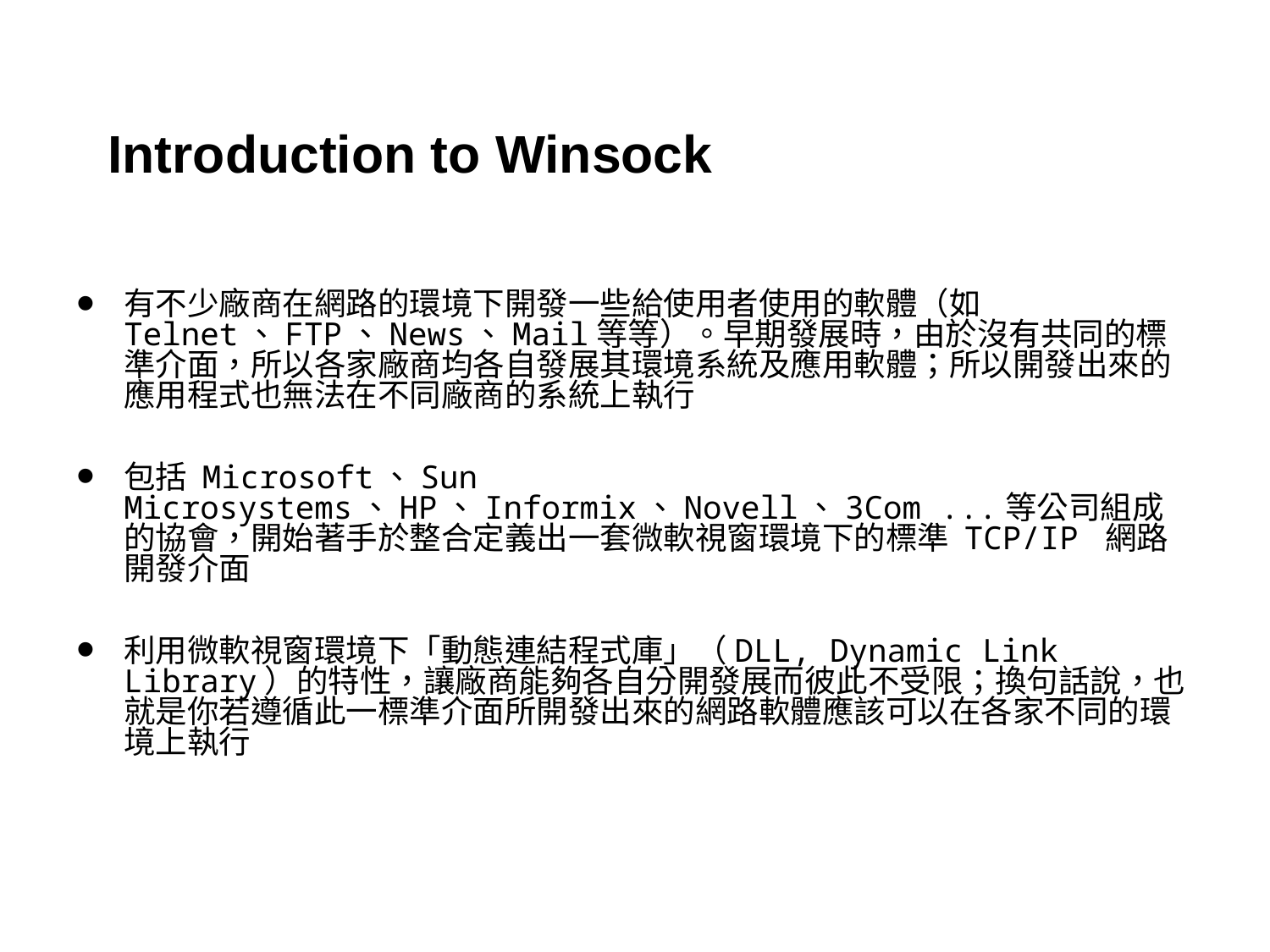

# Introduction to Winsock
有不少廠商在網路的環境下開發一些給使用者使用的軟體（如 Telnet、FTP、News、Mail等等）。早期發展時，由於沒有共同的標準介面，所以各家廠商均各自發展其環境系統及應用軟體；所以開發出來的應用程式也無法在不同廠商的系統上執行

包括 Microsoft、Sun Microsystems、HP、Informix、Novell、3Com ...等公司組成的協會，開始著手於整合定義出一套微軟視窗環境下的標準 TCP/IP 網路開發介面

利用微軟視窗環境下「動態連結程式庫」（DLL, Dynamic Link Library）的特性，讓廠商能夠各自分開發展而彼此不受限；換句話說，也就是你若遵循此一標準介面所開發出來的網路軟體應該可以在各家不同的環境上執行